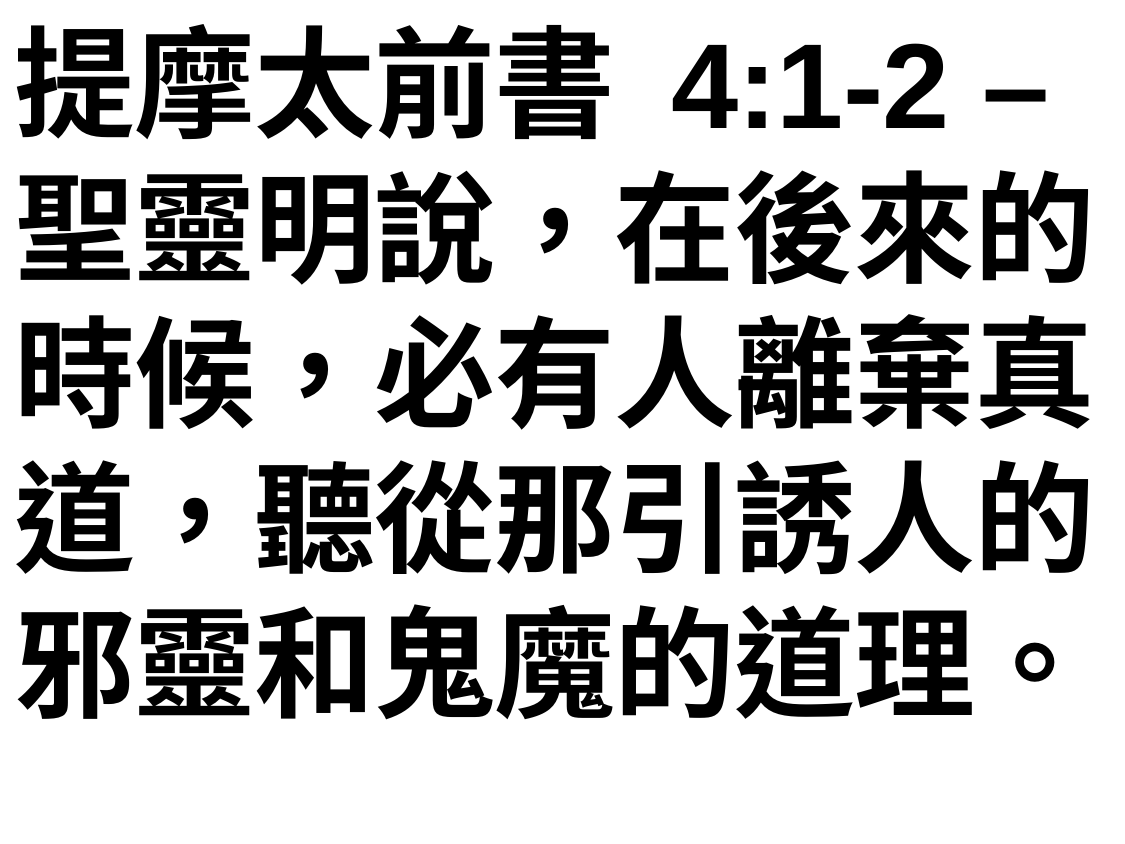

提摩太前書 4:1-2 – 聖靈明說，在後來的時候，必有人離棄真道，聽從那引誘人的邪靈和鬼魔的道理。

這是因為說謊之人的假冒，這等人的良心如同被熱鐵烙慣了一般。